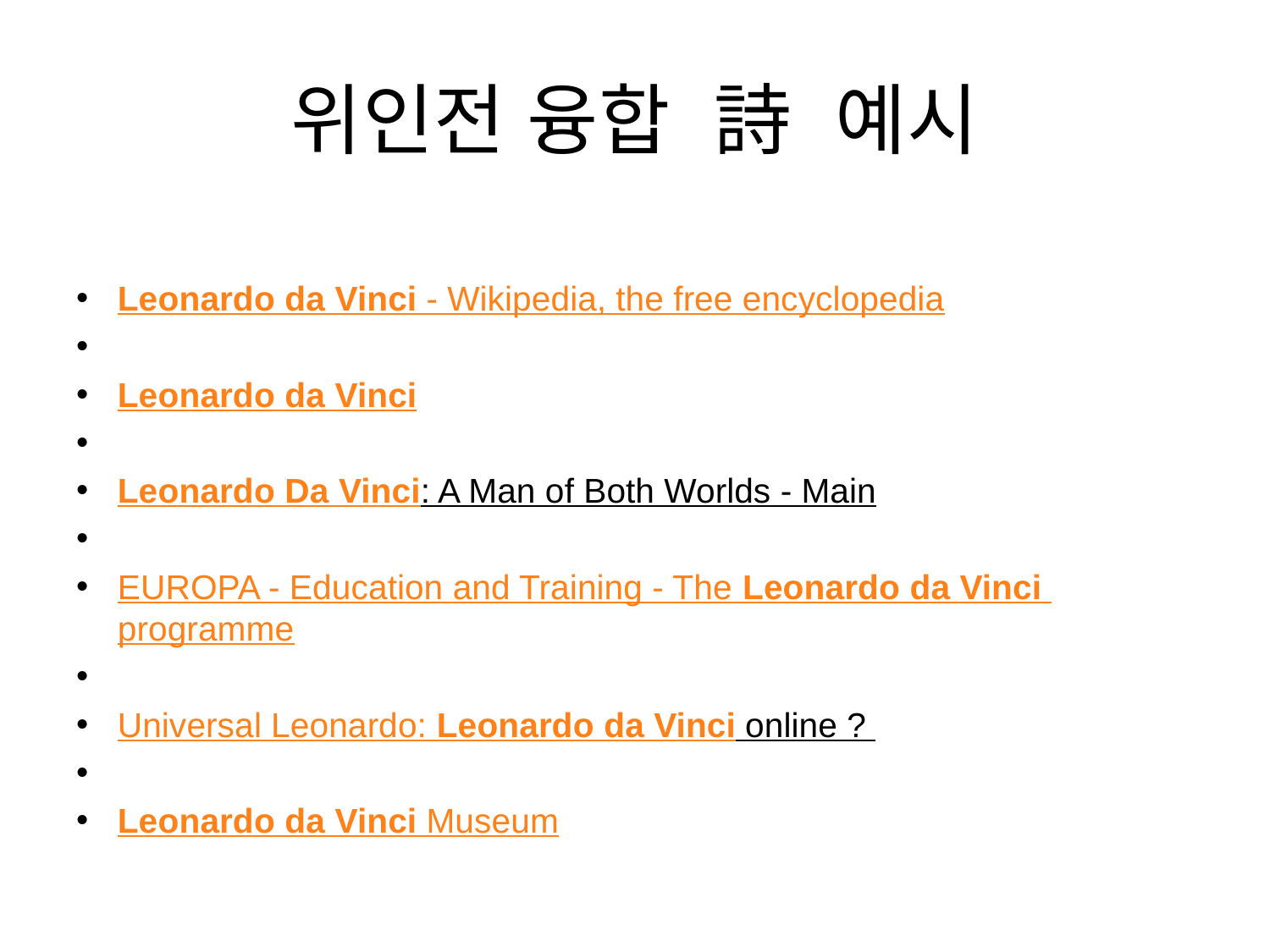

# 위인전 융합  詩  예시

Leonardo da Vinci - Wikipedia, the free encyclopedia

Leonardo da Vinci

Leonardo Da Vinci: A Man of Both Worlds - Main

EUROPA - Education and Training - The Leonardo da Vinci programme

Universal Leonardo: Leonardo da Vinci online ?

Leonardo da Vinci Museum